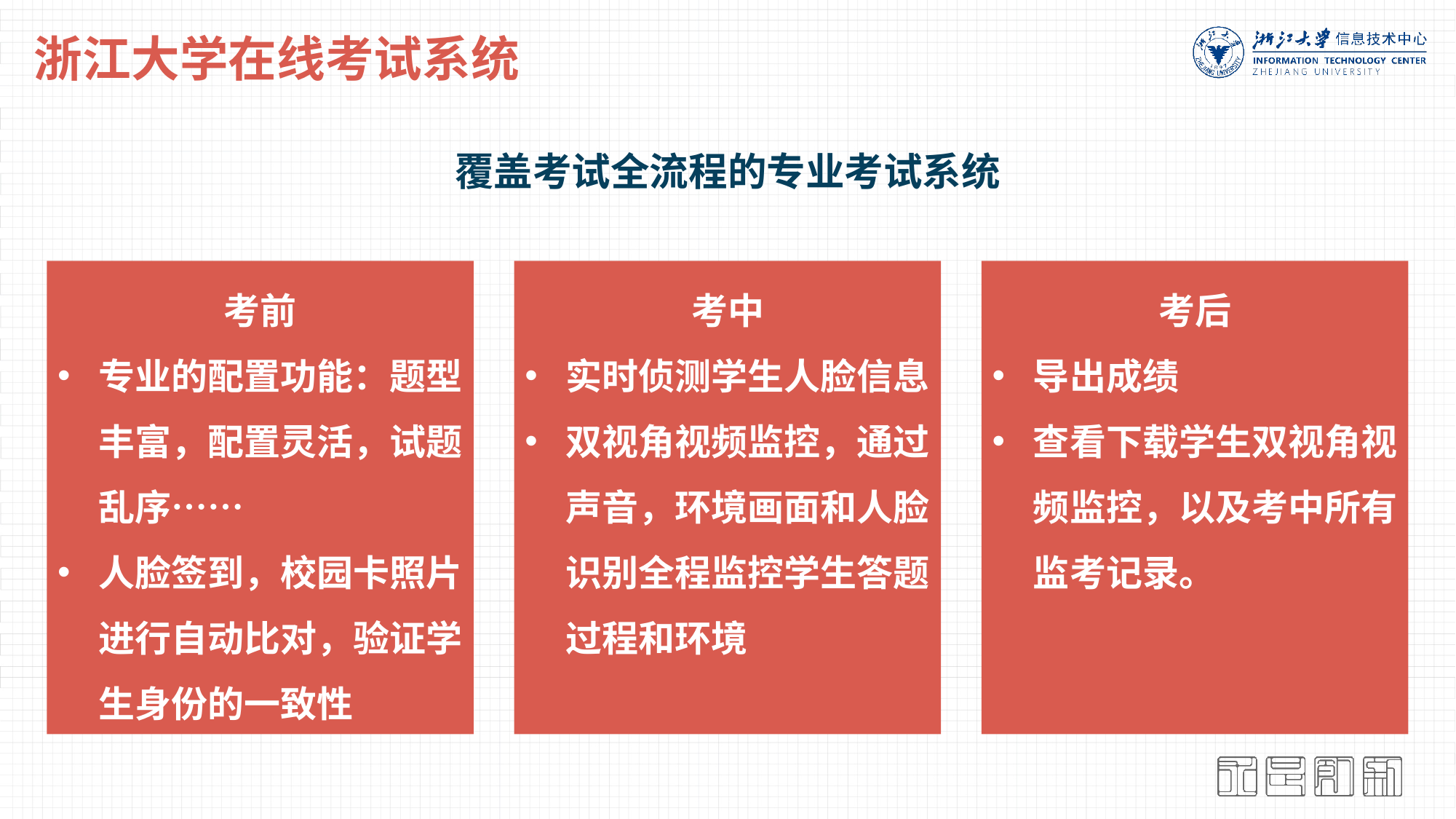

浙江大学在线考试系统
覆盖考试全流程的专业考试系统
考前
专业的配置功能：题型丰富，配置灵活，试题乱序……
人脸签到，校园卡照片进行自动比对，验证学生身份的一致性
考中
实时侦测学生人脸信息
双视角视频监控，通过声音，环境画面和人脸识别全程监控学生答题过程和环境
考后
导出成绩
查看下载学生双视角视频监控，以及考中所有监考记录。